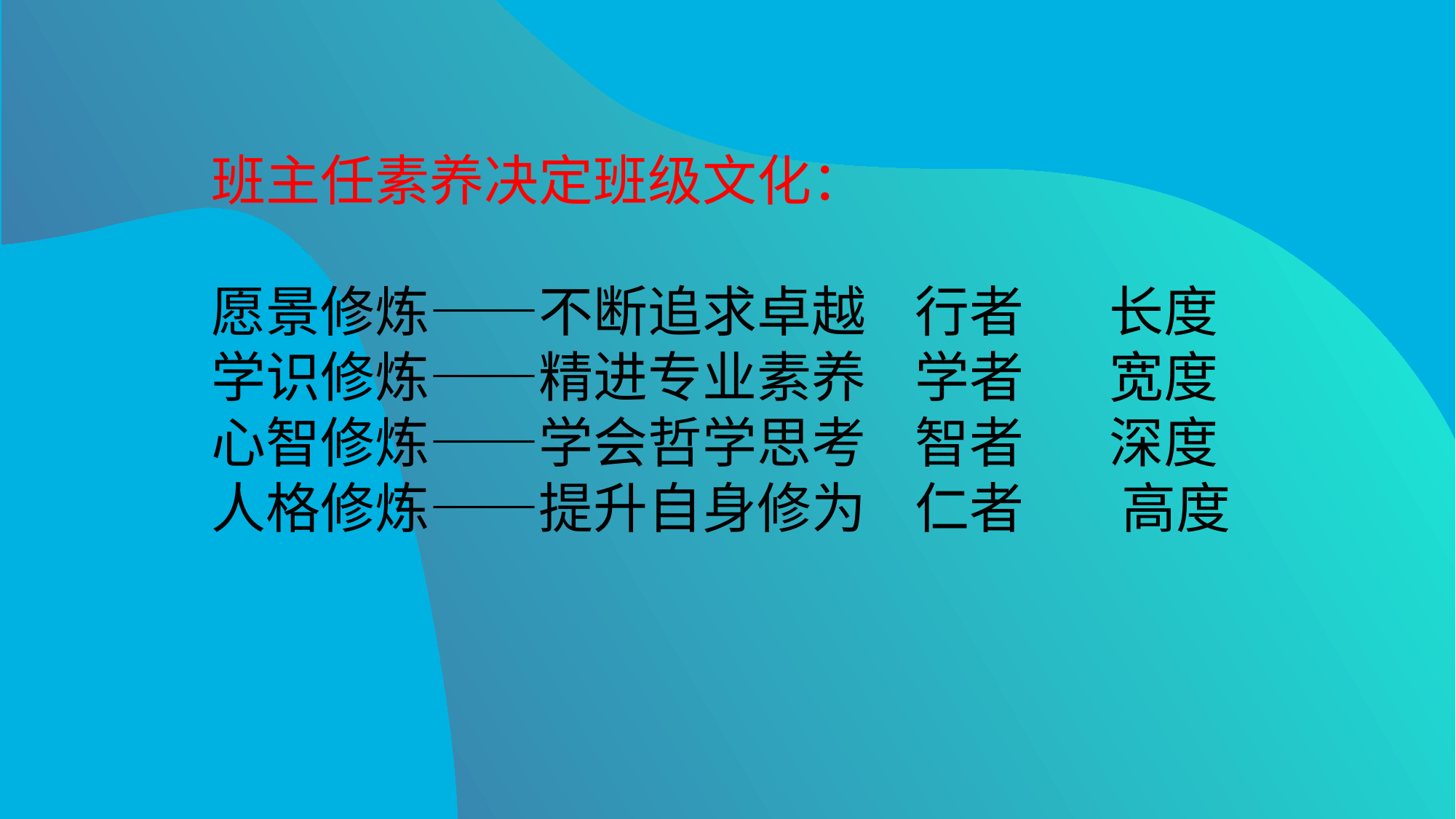

班主任素养决定班级文化：

愿景修炼——不断追求卓越    行者       长度
学识修炼——精进专业素养    学者       宽度
心智修炼——学会哲学思考    智者       深度
人格修炼——提升自身修为    仁者        高度